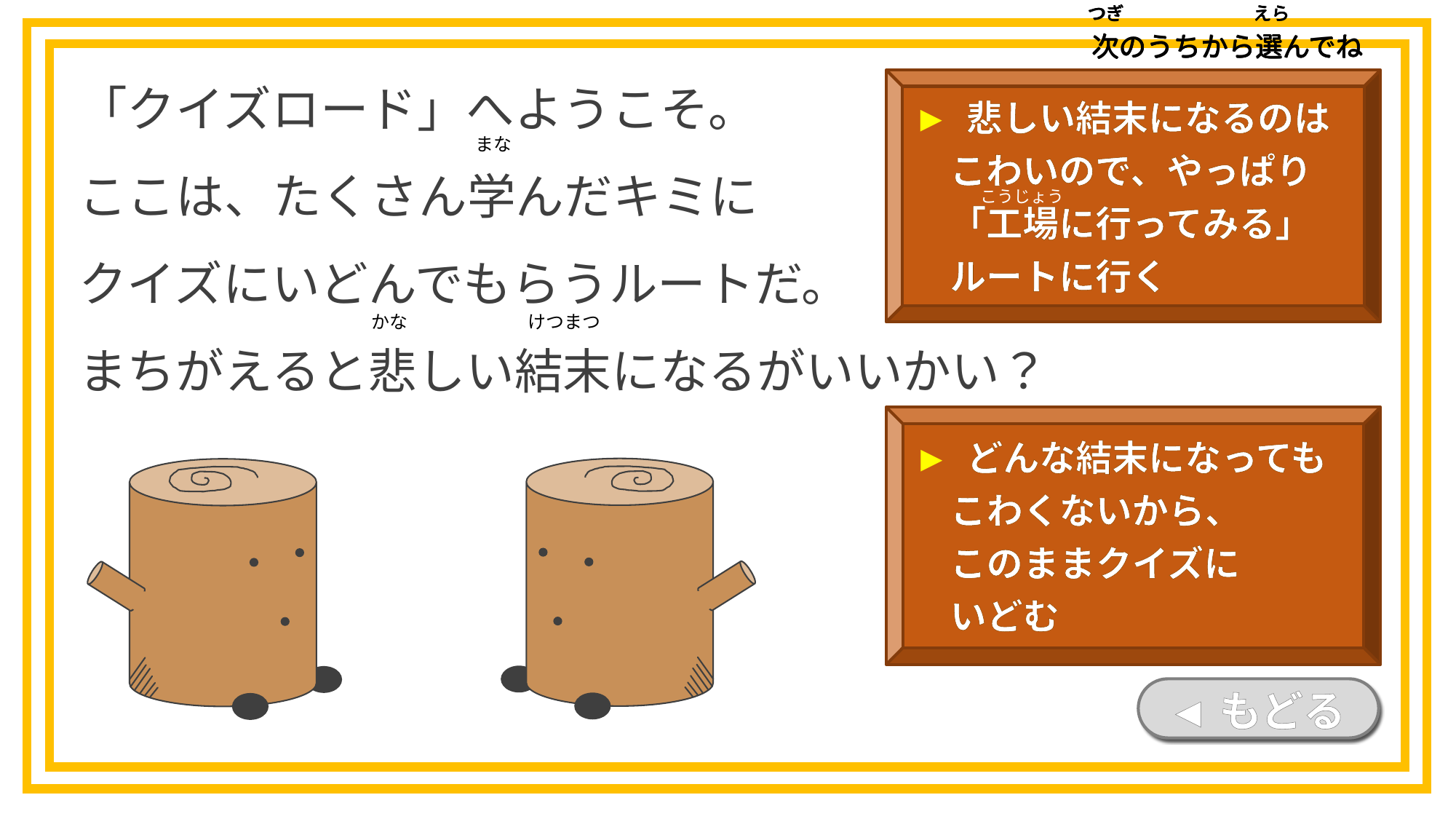

つぎ
えら
次のうちから選んでね
つぎ
えら
次のうちから選んでね
つぎ
えら
次のうちから選んでね
つぎ
えら
次のうちから選んでね

「クイズロード」へようこそ。
ここは、たくさん学んだキミに
クイズにいどんでもらうルートだ。
まちがえると悲しい結末になるがいいかい？
► 悲しい結末になるのは
　こわいので、やっぱり
　「工場に行ってみる」
　ルートに行く
まな
こうじょう
かな
けつまつ
► どんな結末になっても
　こわくないから、
　このままクイズに
　いどむ

◄もどる